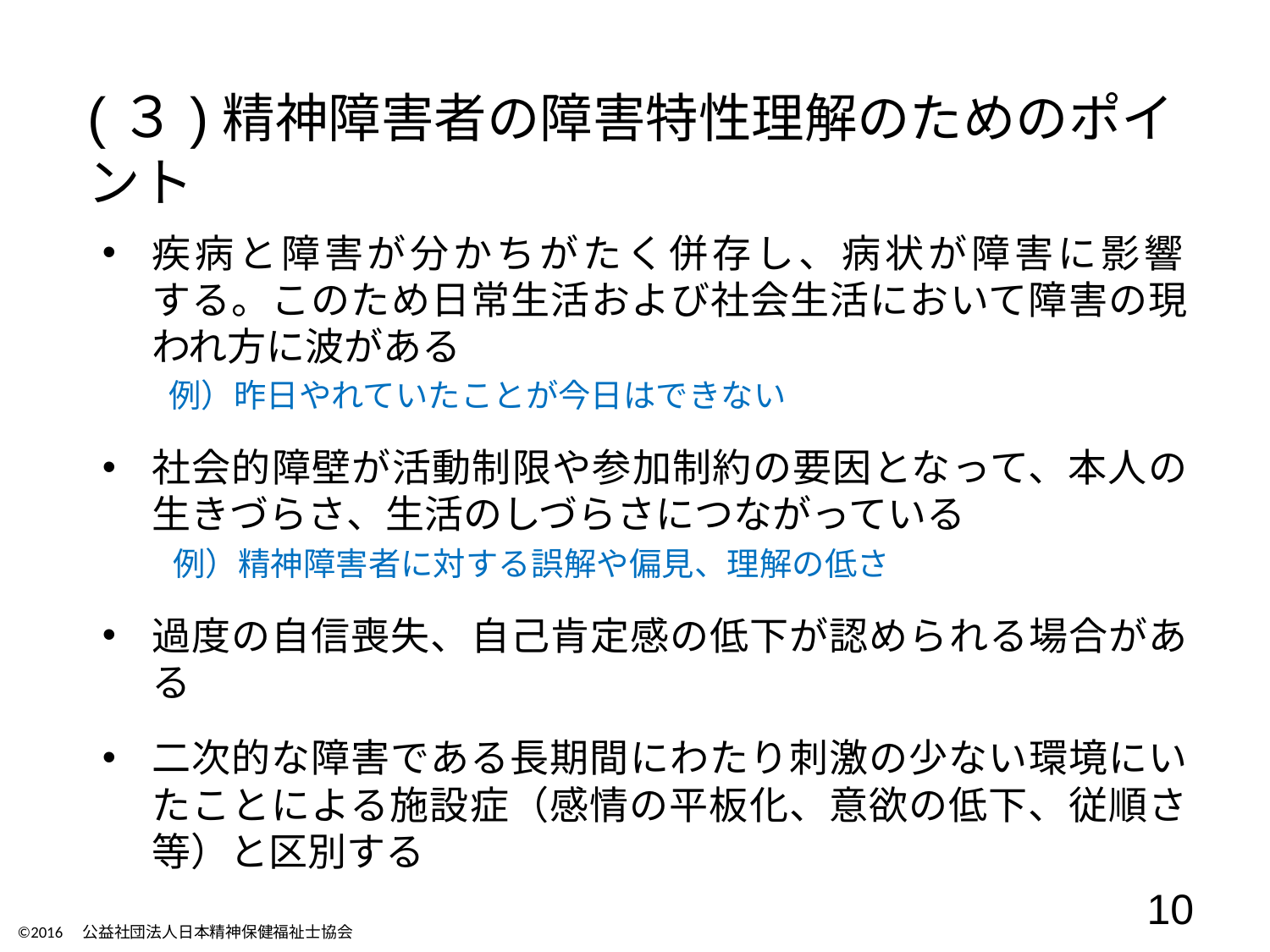

(３)精神障害者の障害特性理解のためのポイント
疾病と障害が分かちがたく併存し、病状が障害に影響
する。このため日常生活および社会生活において障害の現われ方に波がある
　　例）昨日やれていたことが今日はできない
社会的障壁が活動制限や参加制約の要因となって、本人の生きづらさ、生活のしづらさにつながっている
　　例）精神障害者に対する誤解や偏見、理解の低さ
過度の自信喪失、自己肯定感の低下が認められる場合がある
二次的な障害である長期間にわたり刺激の少ない環境にいたことによる施設症（感情の平板化、意欲の低下、従順さ等）と区別する

10
©2016　公益社団法人日本精神保健福祉士協会